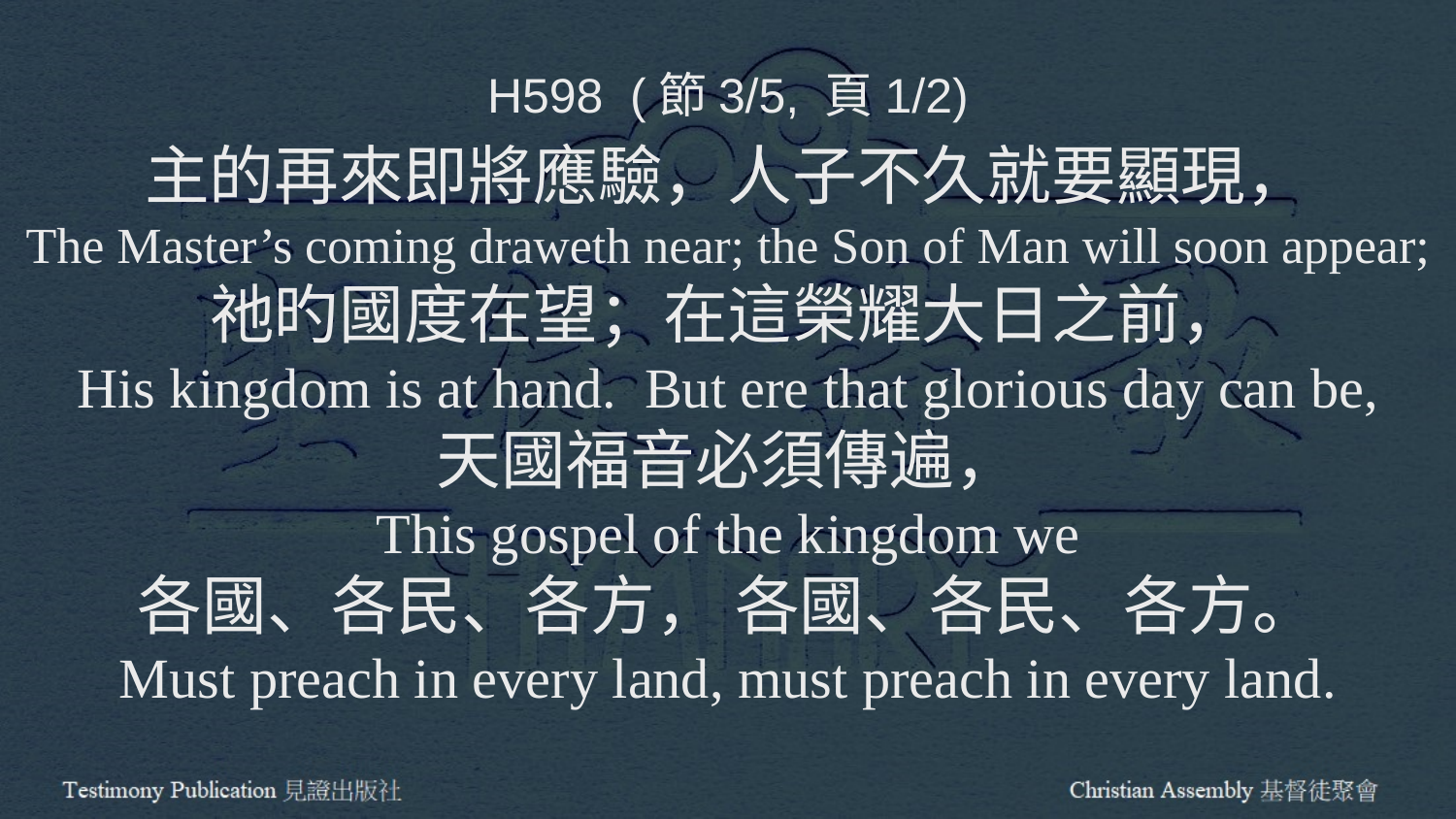

H598  (節3/5, 頁1/2)
主的再來即將應驗，人子不久就要顯現，
The Master’s coming draweth near; the Son of Man will soon appear;
祂旳國度在望；在這榮耀大日之前，
His kingdom is at hand.  But ere that glorious day can be,
天國福音必須傳遍，
This gospel of the kingdom we
各國、各民、各方， 各國、各民、各方。
Must preach in every land, must preach in every land.